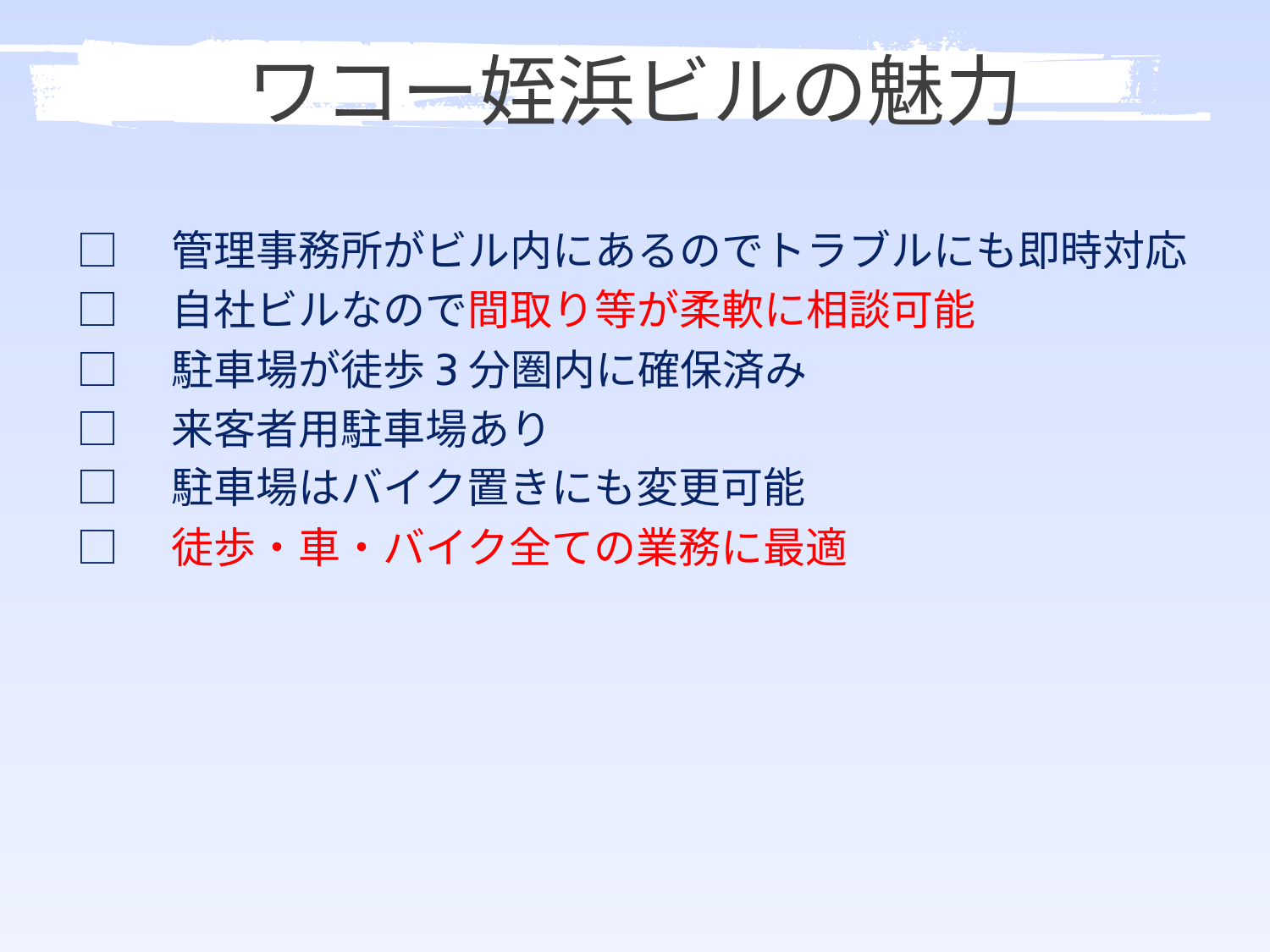

# ワコー姪浜ビルの魅力

□　管理事務所がビル内にあるのでトラブルにも即時対応
□　自社ビルなので間取り等が柔軟に相談可能
□　駐車場が徒歩3分圏内に確保済み
□　来客者用駐車場あり
□　駐車場はバイク置きにも変更可能
□　徒歩・車・バイク全ての業務に最適